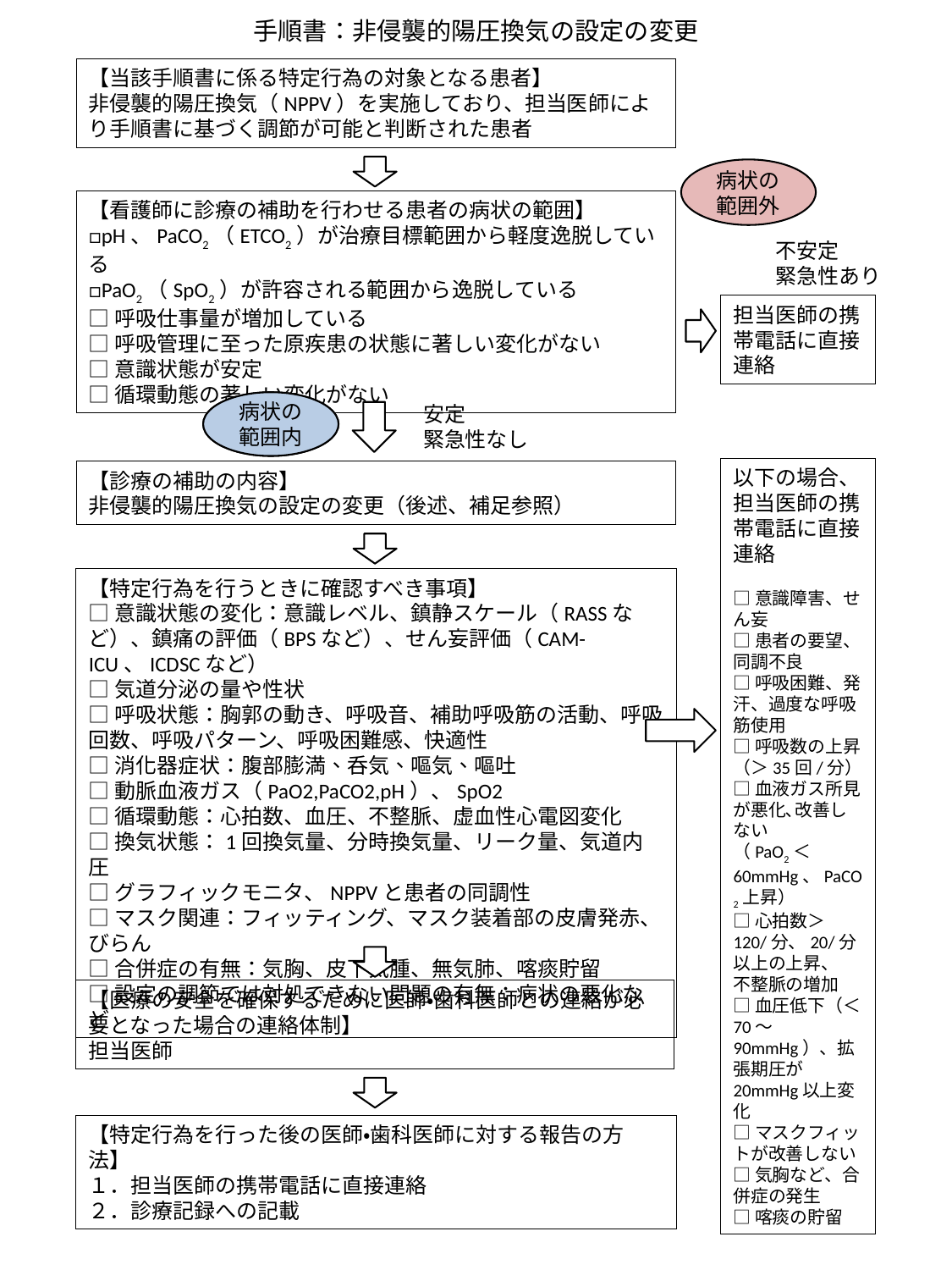

手順書：非侵襲的陽圧換気の設定の変更
【当該手順書に係る特定行為の対象となる患者】
非侵襲的陽圧換気（NPPV）を実施しており、担当医師により手順書に基づく調節が可能と判断された患者

病状の
範囲外
【看護師に診療の補助を行わせる患者の病状の範囲】
□pH、PaCO2（ETCO2）が治療目標範囲から軽度逸脱している
□PaO2（SpO2）が許容される範囲から逸脱している
□呼吸仕事量が増加している
□呼吸管理に至った原疾患の状態に著しい変化がない
□意識状態が安定
□循環動態の著しい変化がない
不安定
緊急性あり
担当医師の携帯電話に直接連絡

病状の
範囲内
病状の
範囲内
安定
緊急性なし

以下の場合、担当医師の携帯電話に直接連絡

□意識障害、せん妄
□患者の要望、同調不良
□呼吸困難、発汗、過度な呼吸筋使用
□呼吸数の上昇（＞35回/分）
□血液ガス所見が悪化､改善しない
（PaO2＜60mmHg、PaCO2上昇）
□心拍数＞120/分、20/分以上の上昇、
不整脈の増加
□血圧低下（＜70～90mmHg）、拡張期圧が20mmHg以上変化
□マスクフィットが改善しない
□気胸など、合併症の発生
□喀痰の貯留
【診療の補助の内容】
非侵襲的陽圧換気の設定の変更（後述、補足参照）

【特定行為を行うときに確認すべき事項】
□意識状態の変化：意識レベル、鎮静スケール（RASSなど）、鎮痛の評価（BPSなど）、せん妄評価（CAM-ICU、ICDSCなど）
□気道分泌の量や性状
□呼吸状態：胸郭の動き、呼吸音、補助呼吸筋の活動、呼吸回数、呼吸パターン、呼吸困難感、快適性
□消化器症状：腹部膨満、呑気、嘔気、嘔吐
□動脈血液ガス（PaO2,PaCO2,pH）、SpO2
□循環動態：心拍数、血圧、不整脈、虚血性心電図変化
□換気状態：1回換気量、分時換気量、リーク量、気道内圧
□グラフィックモニタ、NPPVと患者の同調性
□マスク関連：フィッティング、マスク装着部の皮膚発赤、びらん
□合併症の有無：気胸、皮下気腫、無気肺、喀痰貯留
□設定の調節では対処できない問題の有無：病状の悪化など

【医療の安全を確保するために医師・歯科医師との連絡が必要となった場合の連絡体制】
担当医師

【特定行為を行った後の医師・歯科医師に対する報告の方法】
１．担当医師の携帯電話に直接連絡
２．診療記録への記載